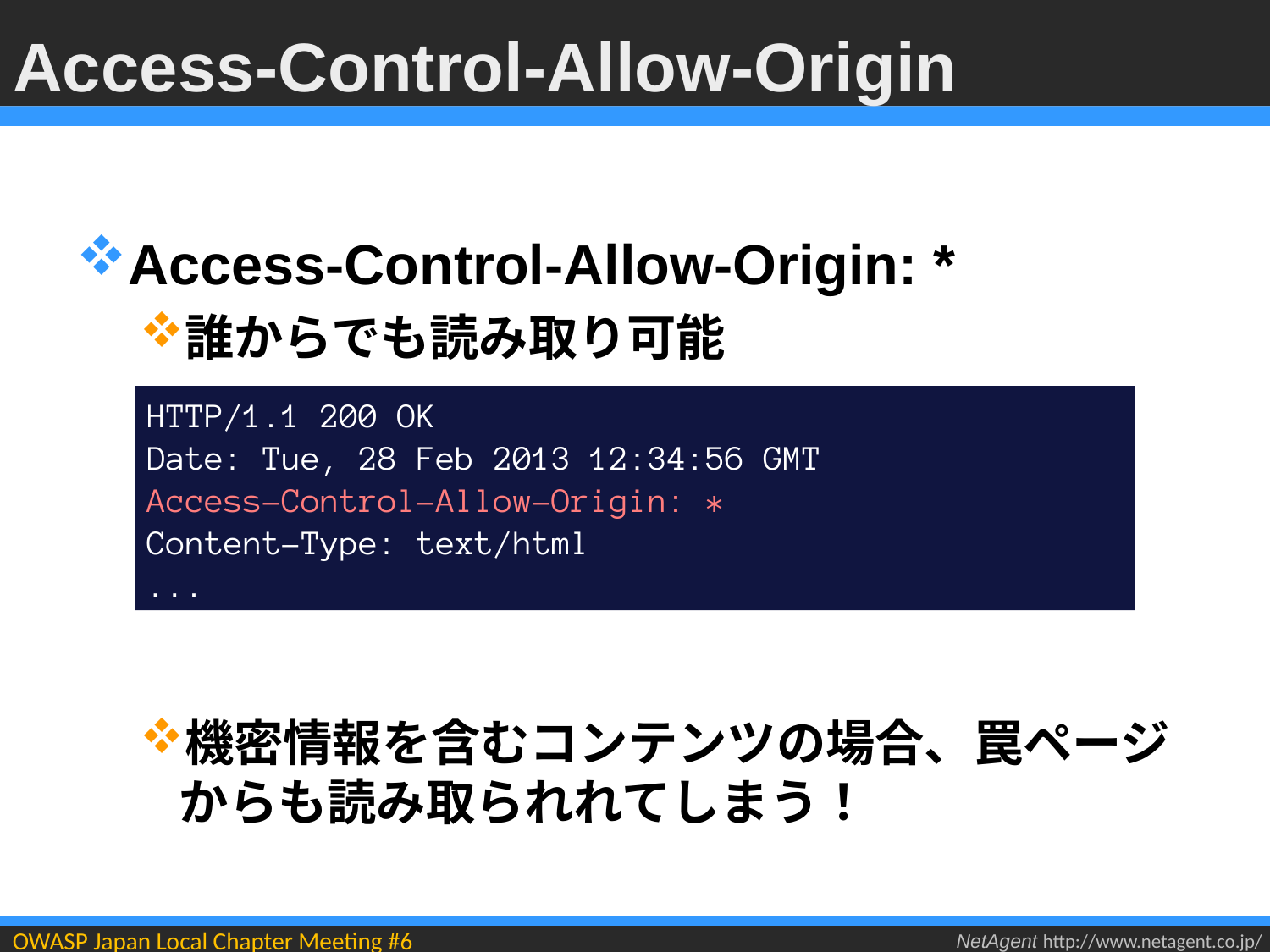

# Access-Control-Allow-Origin
Access-Control-Allow-Origin: *
誰からでも読み取り可能

機密情報を含むコンテンツの場合、罠ページからも読み取られれてしまう！

HTTP/1.1 200 OK
Date: Tue, 28 Feb 2013 12:34:56 GMT
Access-Control-Allow-Origin: *
Content-Type: text/html
...